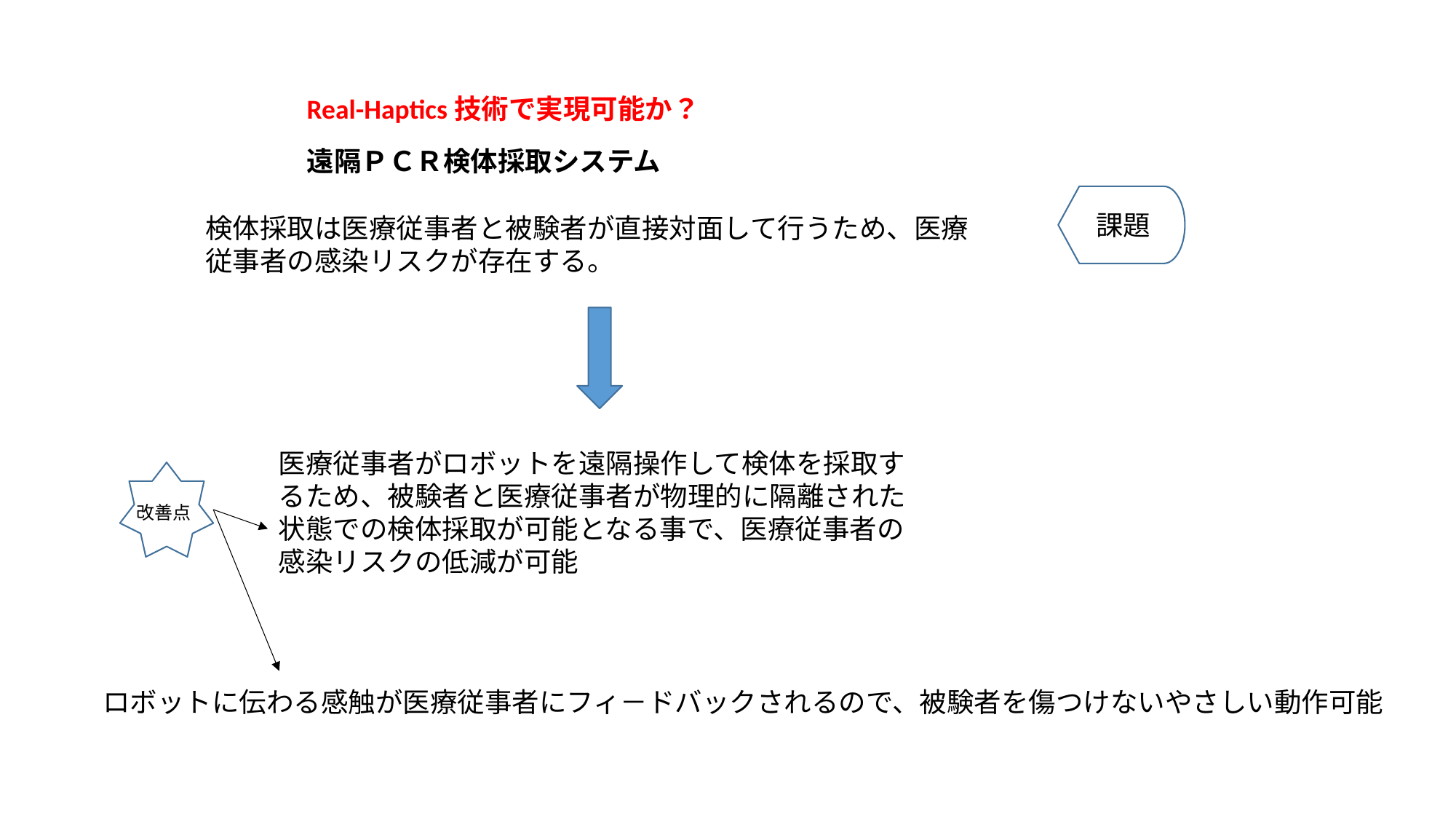

Real-Haptics技術で実現可能か？
遠隔ＰＣＲ検体採取システム

課題
検体採取は医療従事者と被験者が直接対面して行うため、医療従事者の感染リスクが存在する。

医療従事者がロボットを遠隔操作して検体を採取するため、被験者と医療従事者が物理的に隔離された状態での検体採取が可能となる事で、医療従事者の感染リスクの低減が可能

改善点
ロボットに伝わる感触が医療従事者にフィ－ドバックされるので、被験者を傷つけないやさしい動作可能